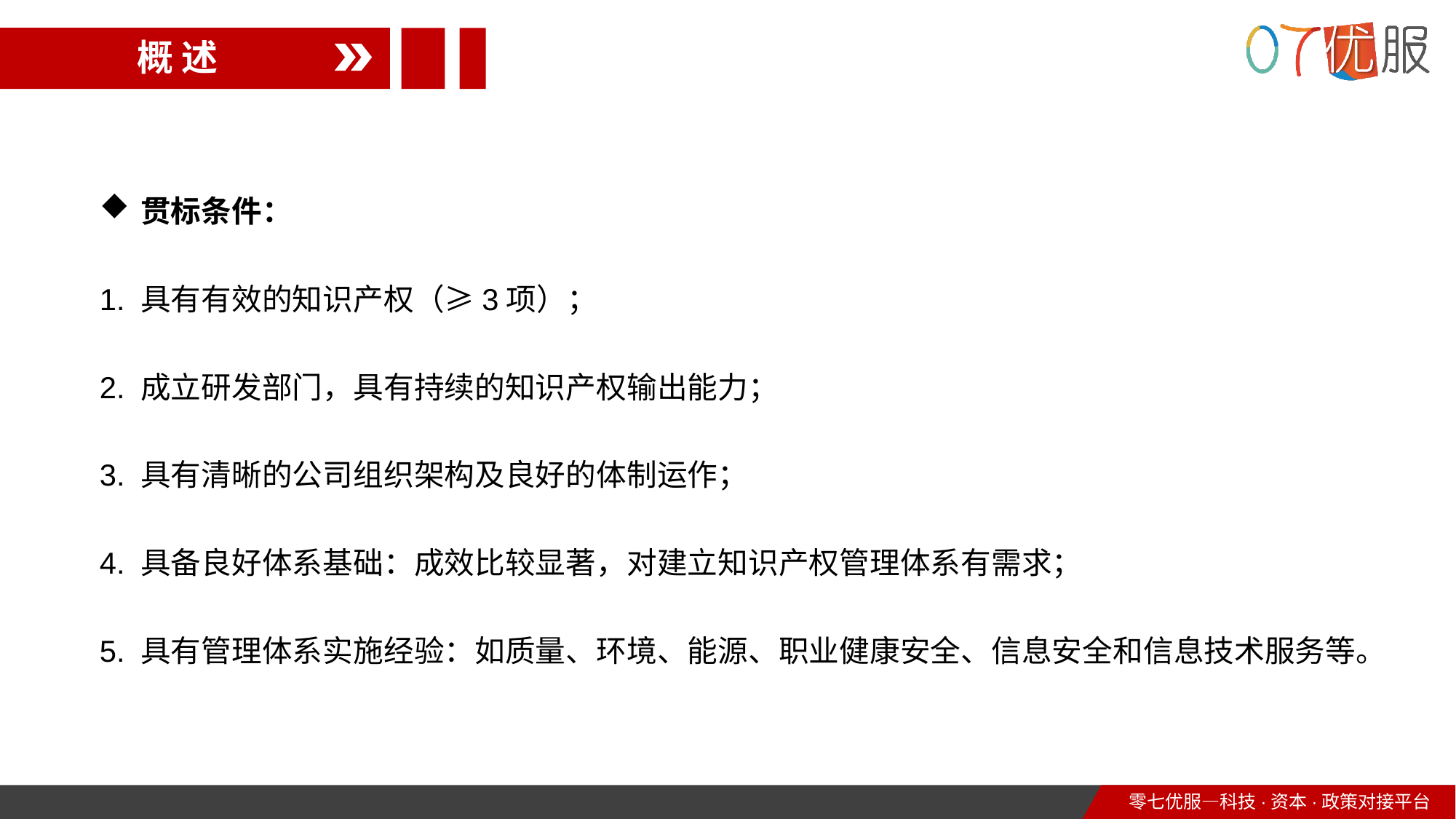

概 述
贯标条件：
具有有效的知识产权（≥3项）；
成立研发部门，具有持续的知识产权输出能力；
具有清晰的公司组织架构及良好的体制运作；
具备良好体系基础：成效比较显著，对建立知识产权管理体系有需求；
具有管理体系实施经验：如质量、环境、能源、职业健康安全、信息安全和信息技术服务等。